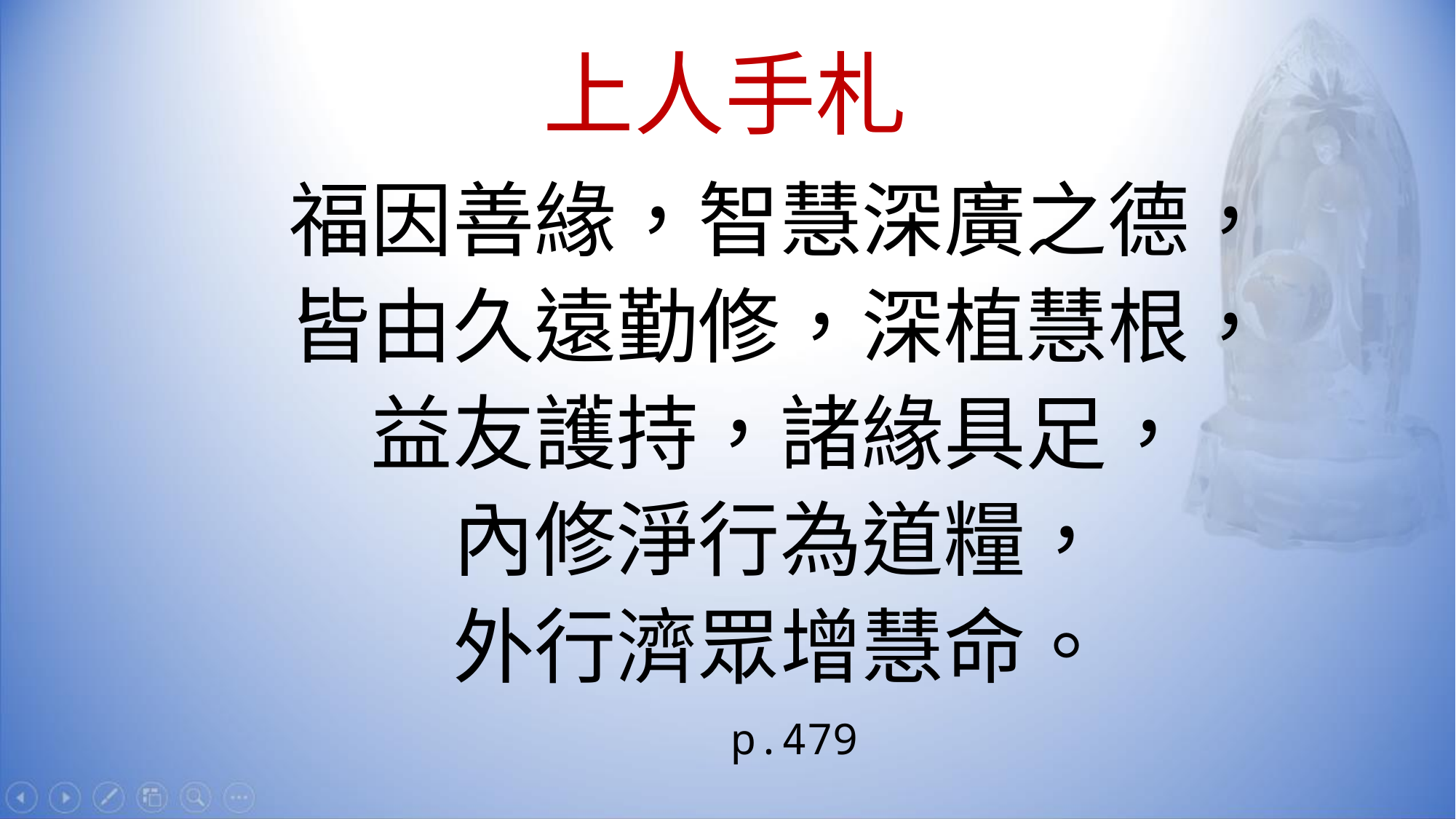

# 上人手札
福因善緣，智慧深廣之德，
皆由久遠勤修，深植慧根，
益友護持，諸緣具足，
內修淨行為道糧，
外行濟眾增慧命。
 p.479